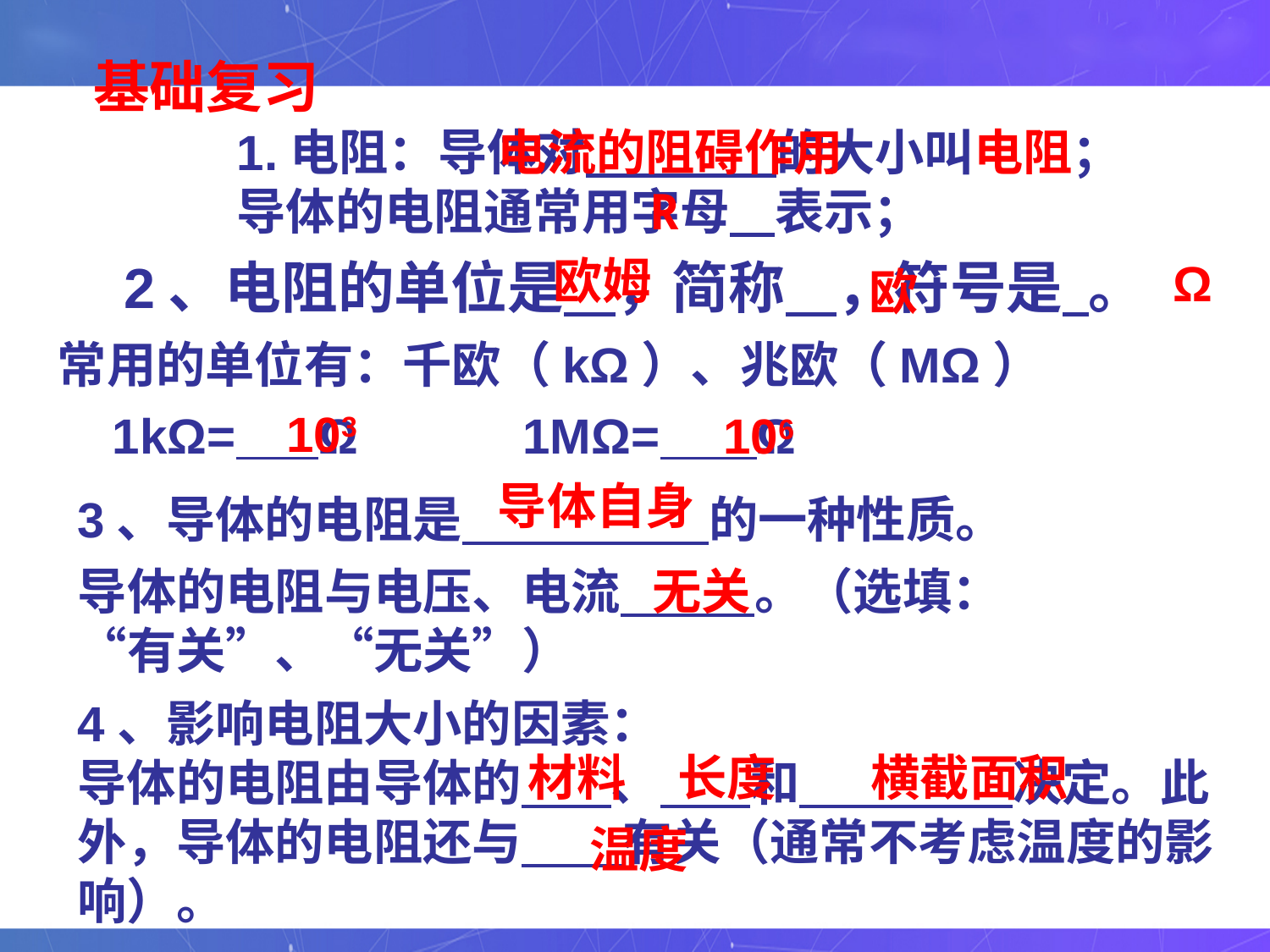

基础复习
1.电阻：导体对                 的大小叫电阻；
导体的电阻通常用字母    表示；
电流的阻碍作用
R
欧姆
2、电阻的单位是    ，简称    ，符号是  。
Ω
欧
常用的单位有：千欧（kΩ）、兆欧（MΩ）
    1kΩ=      Ω            1MΩ=       Ω
103
106
导体自身
3、导体的电阻是                      的一种性质。
导体的电阻与电压、电流            。（选填：“有关”、“无关”）
无关
4、影响电阻大小的因素：
导体的电阻由导体的        、        和                   决定。此外，导体的电阻还与         有关（通常不考虑温度的影响）。
材料
长度
横截面积
温度